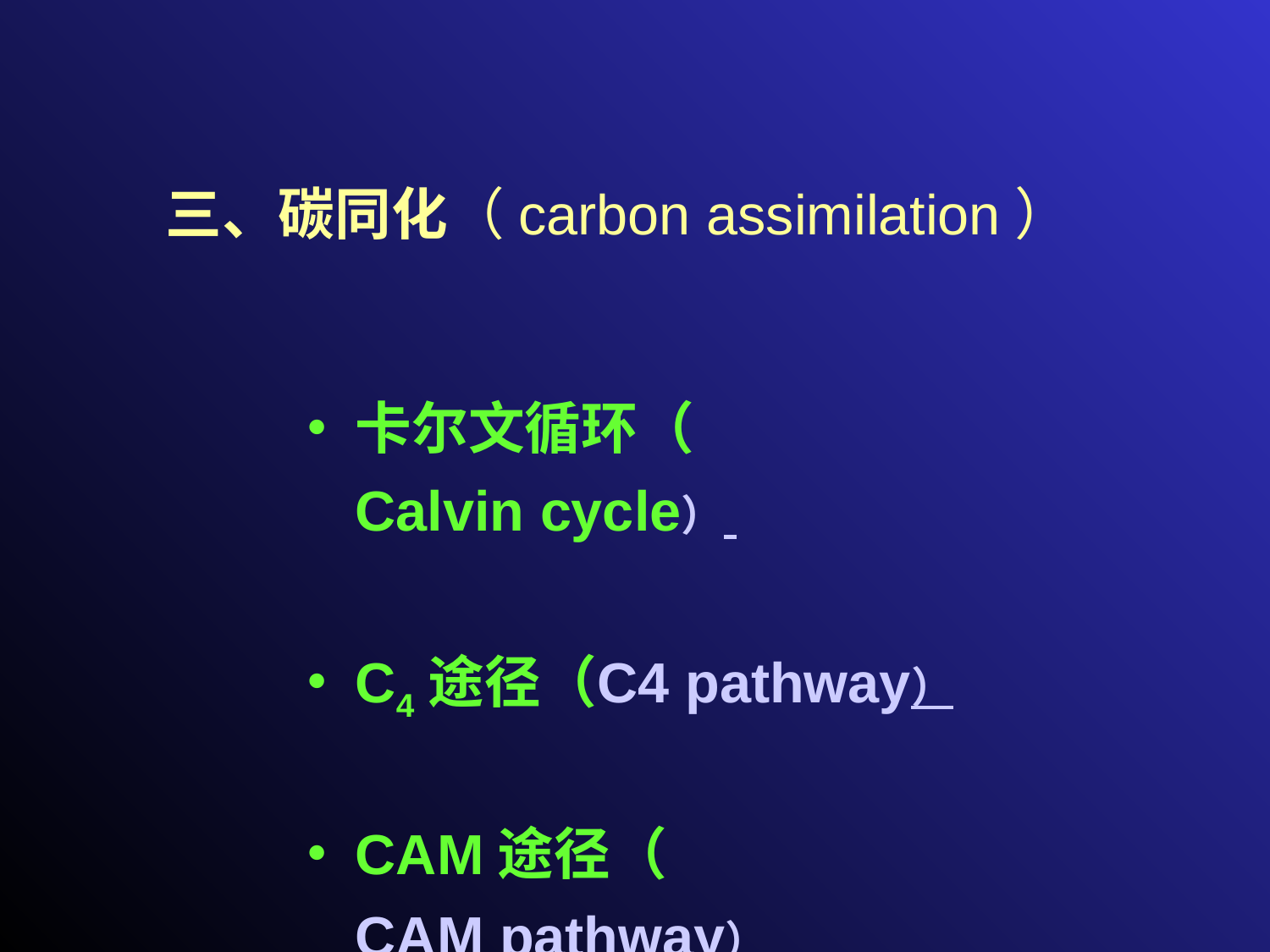

# 三、碳同化（carbon assimilation）
卡尔文循环（Calvin cycle）

C4途径（C4 pathway）

CAM途径（CAM pathway）